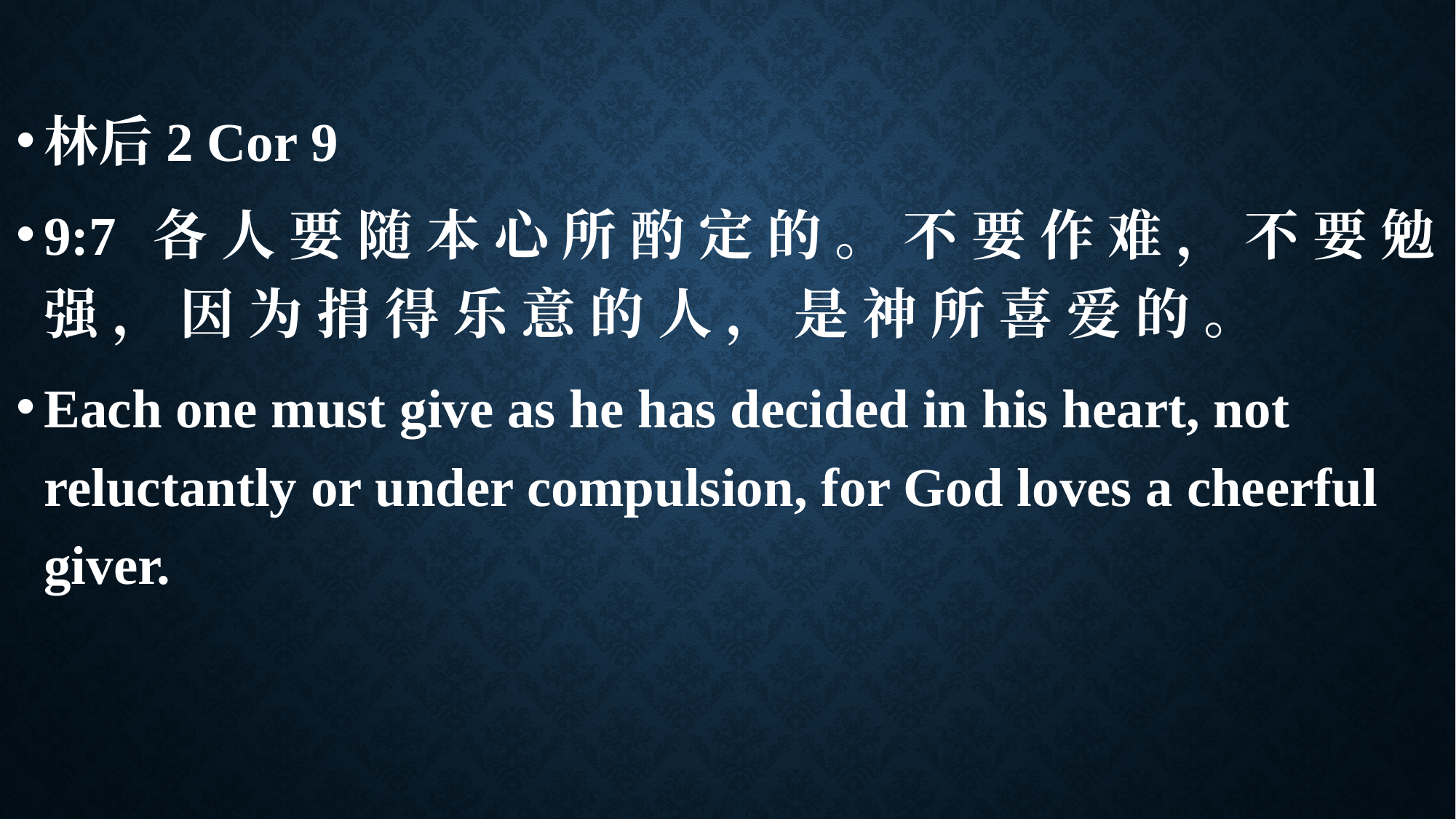

林后2 Cor 9
9:7	各 人 要 随 本 心 所 酌 定 的 。 不 要 作 难 ， 不 要 勉 强 ， 因 为 捐 得 乐 意 的 人 ， 是 神 所 喜 爱 的 。
Each one must give as he has decided in his heart, not reluctantly or under compulsion, for God loves a cheerful giver.